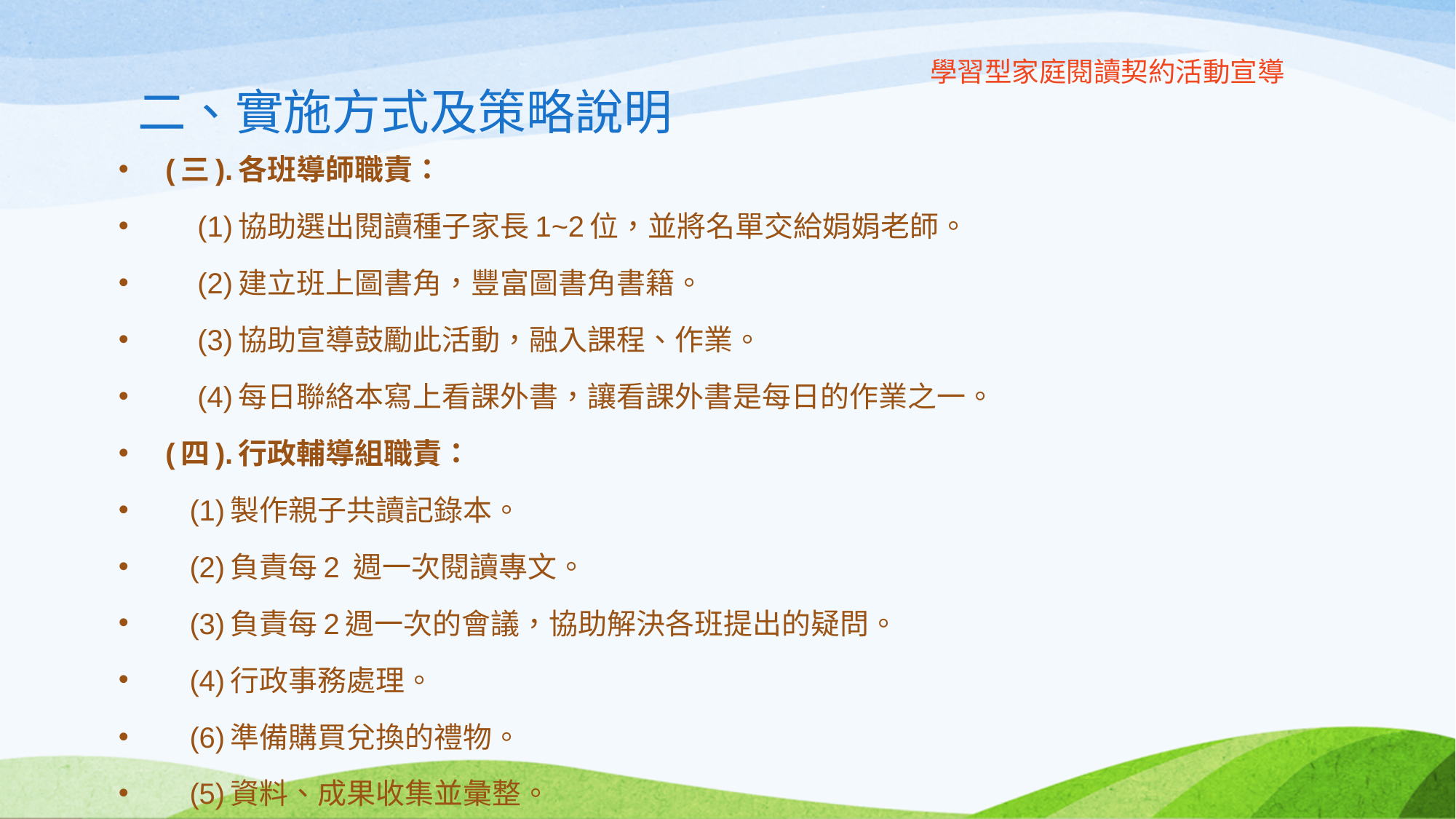

# 學習型家庭閱讀契約活動宣導 二、實施方式及策略說明
 (三).各班導師職責：
     (1)協助選出閱讀種子家長1~2位，並將名單交給娟娟老師。
     (2)建立班上圖書角，豐富圖書角書籍。
     (3)協助宣導鼓勵此活動，融入課程、作業。
     (4)每日聯絡本寫上看課外書，讓看課外書是每日的作業之一。
 (四).行政輔導組職責：
    (1)製作親子共讀記錄本。
    (2)負責每2 週一次閱讀專文。
    (3)負責每2週一次的會議，協助解決各班提出的疑問。
    (4)行政事務處理。
    (6)準備購買兌換的禮物。
    (5)資料、成果收集並彙整。